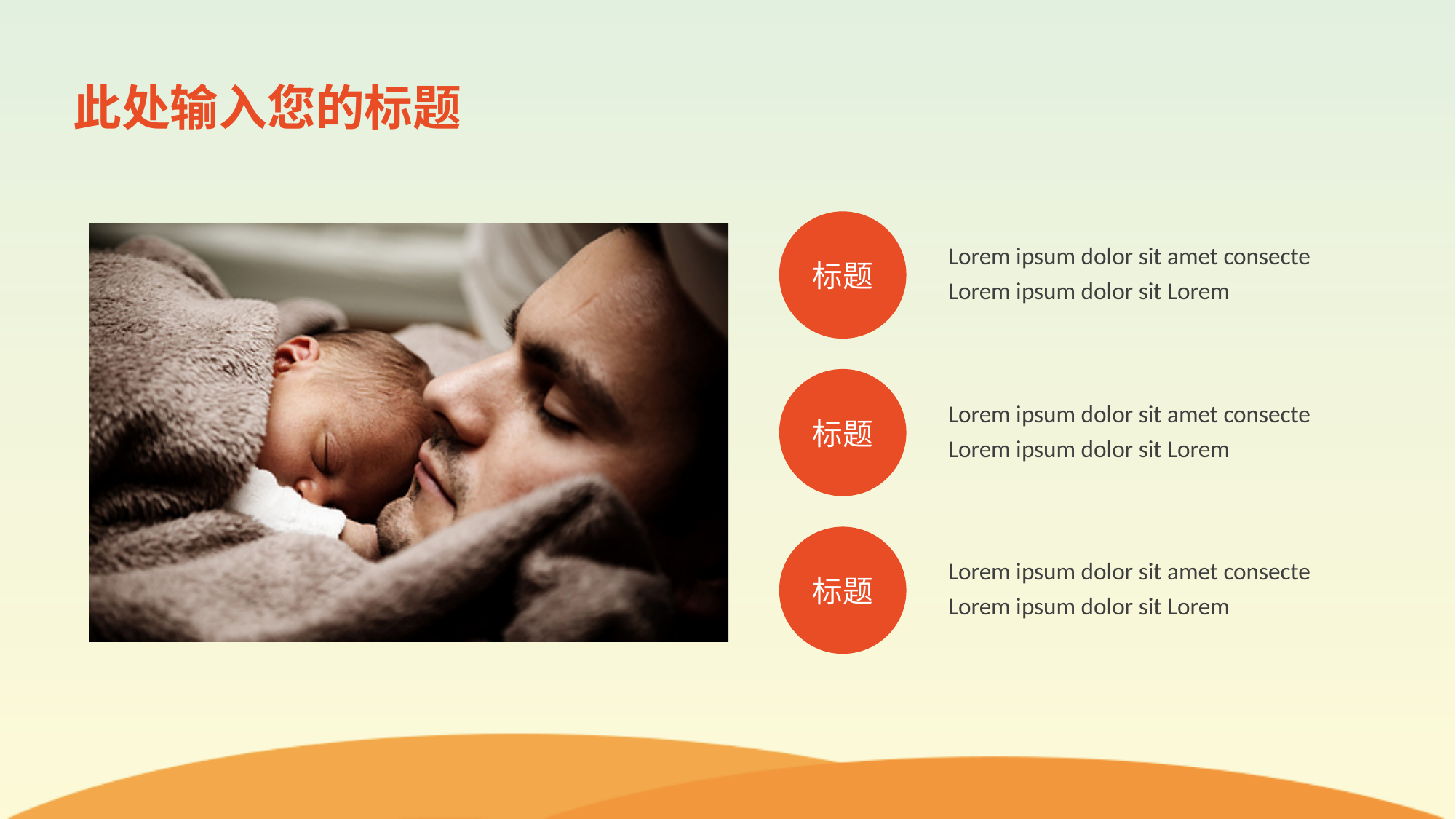

此处输入您的标题
标题

Lorem ipsum dolor sit amet consecte Lorem ipsum dolor sit Lorem
标题
Lorem ipsum dolor sit amet consecte Lorem ipsum dolor sit Lorem
标题
Lorem ipsum dolor sit amet consecte Lorem ipsum dolor sit Lorem